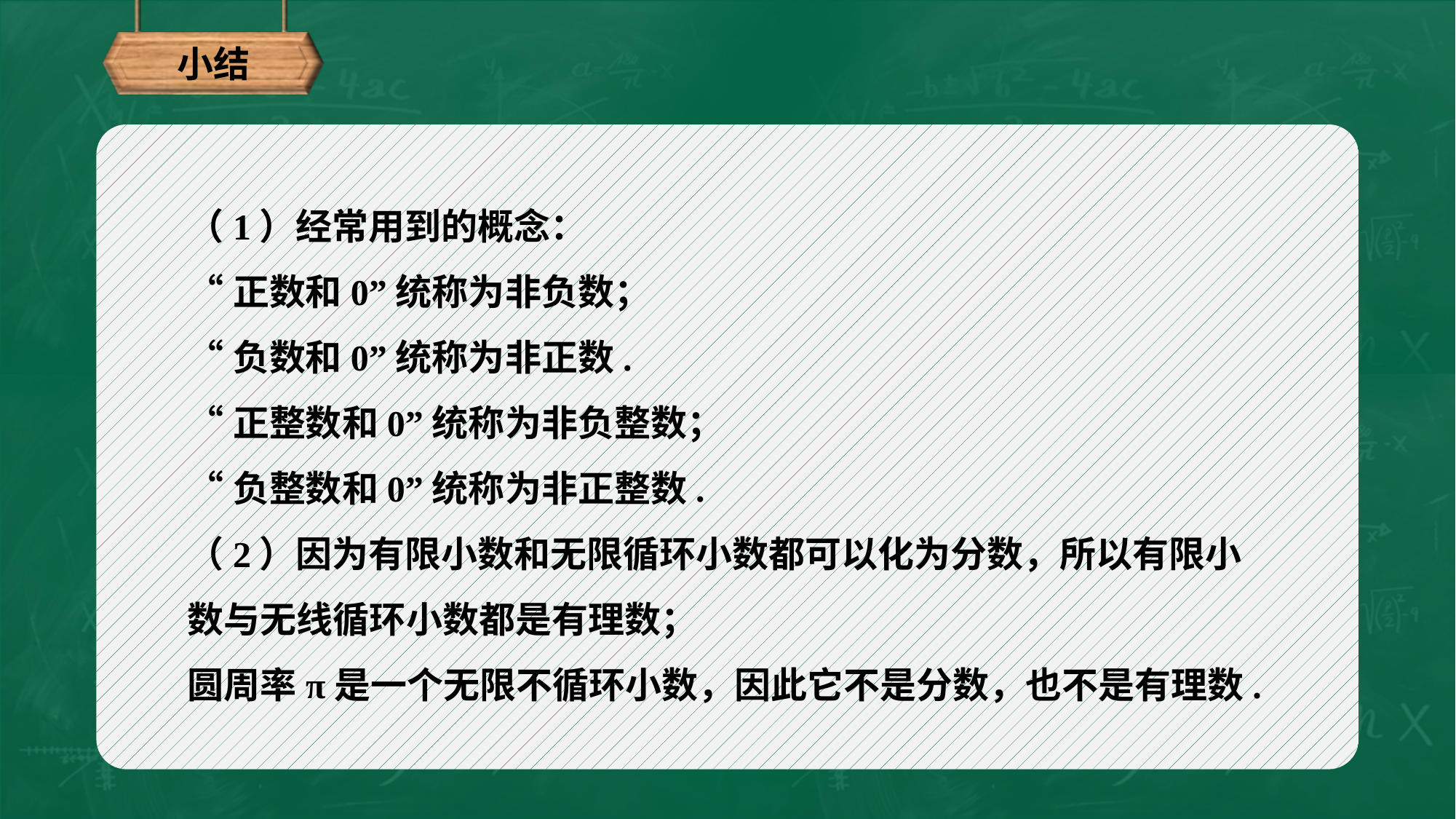

小结
（1）经常用到的概念：
“正数和0”统称为非负数；
“负数和0”统称为非正数.
“正整数和0”统称为非负整数；
“负整数和0”统称为非正整数.
（2）因为有限小数和无限循环小数都可以化为分数，所以有限小数与无线循环小数都是有理数；
圆周率π是一个无限不循环小数，因此它不是分数，也不是有理数.